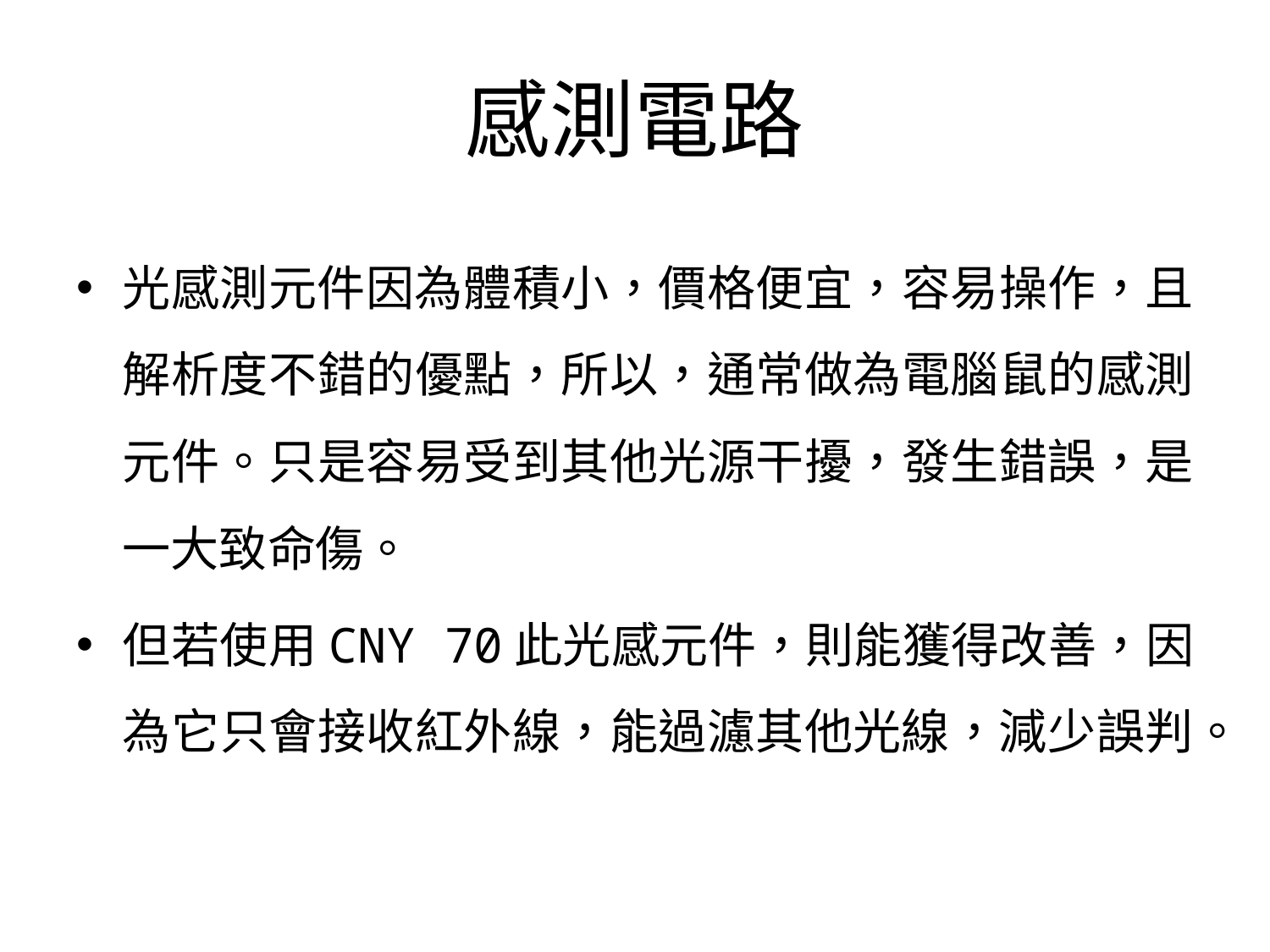

# 感測電路
光感測元件因為體積小，價格便宜，容易操作，且解析度不錯的優點，所以，通常做為電腦鼠的感測元件。只是容易受到其他光源干擾，發生錯誤，是一大致命傷。
但若使用CNY 70此光感元件，則能獲得改善，因為它只會接收紅外線，能過濾其他光線，減少誤判。